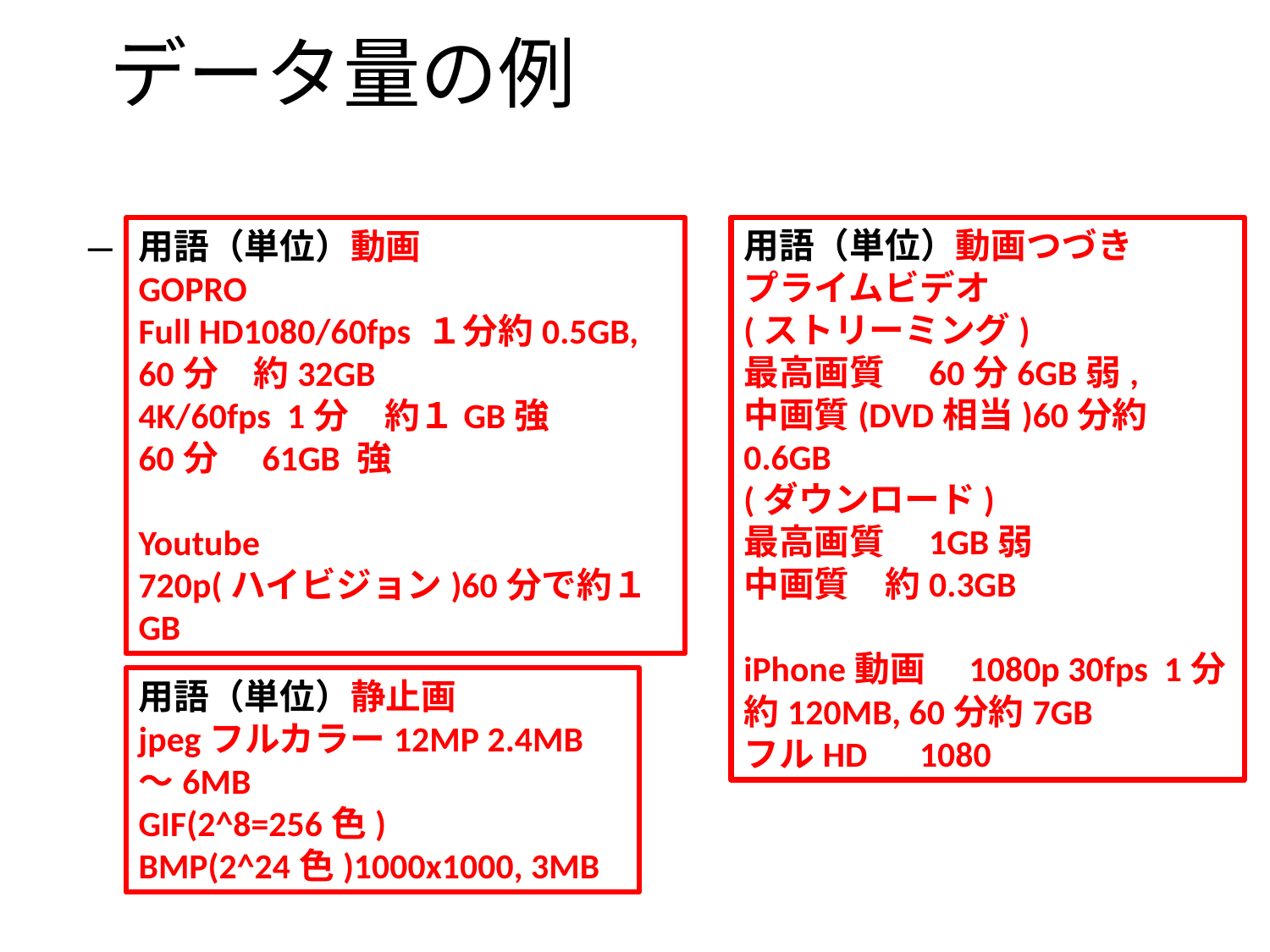

# データ量の例
_

用語（単位）動画つづき
プライムビデオ
(ストリーミング)
最高画質　60分6GB弱,
中画質(DVD相当)60分約0.6GB
(ダウンロード)
最高画質　1GB弱
中画質　約0.3GB

iPhone動画　1080p 30fps  1分約120MB, 60分約7GB
フルHD　1080
用語（単位）動画
GOPRO
Full HD1080/60fps １分約0.5GB, 60分　約32GB
4K/60fps  1分　約１GB強
60分　61GB 強

Youtube
720p(ハイビジョン)60分で約１GB
用語（単位）静止画
jpegフルカラー12MP 2.4MB～6MB
GIF(2^8=256色)
BMP(2^24色)1000x1000, 3MB